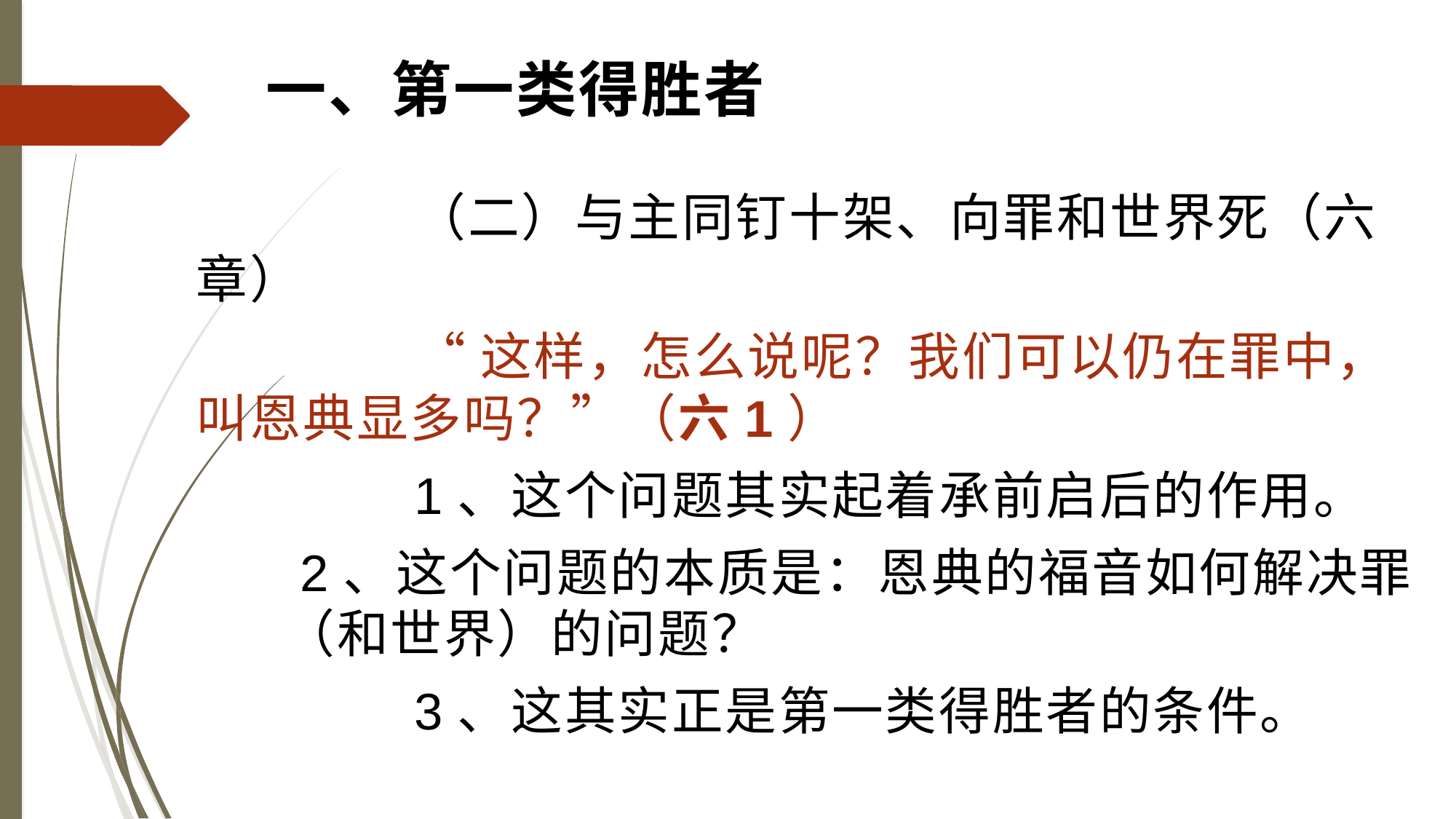

# 一、第一类得胜者
		（二）与主同钉十架、向罪和世界死（六章）
 		“这样，怎么说呢？我们可以仍在罪中，叫恩典显多吗？”（六1）
		1、这个问题其实起着承前启后的作用。
	 2、这个问题的本质是：恩典的福音如何解决罪（和世界）的问题？
		3、这其实正是第一类得胜者的条件。